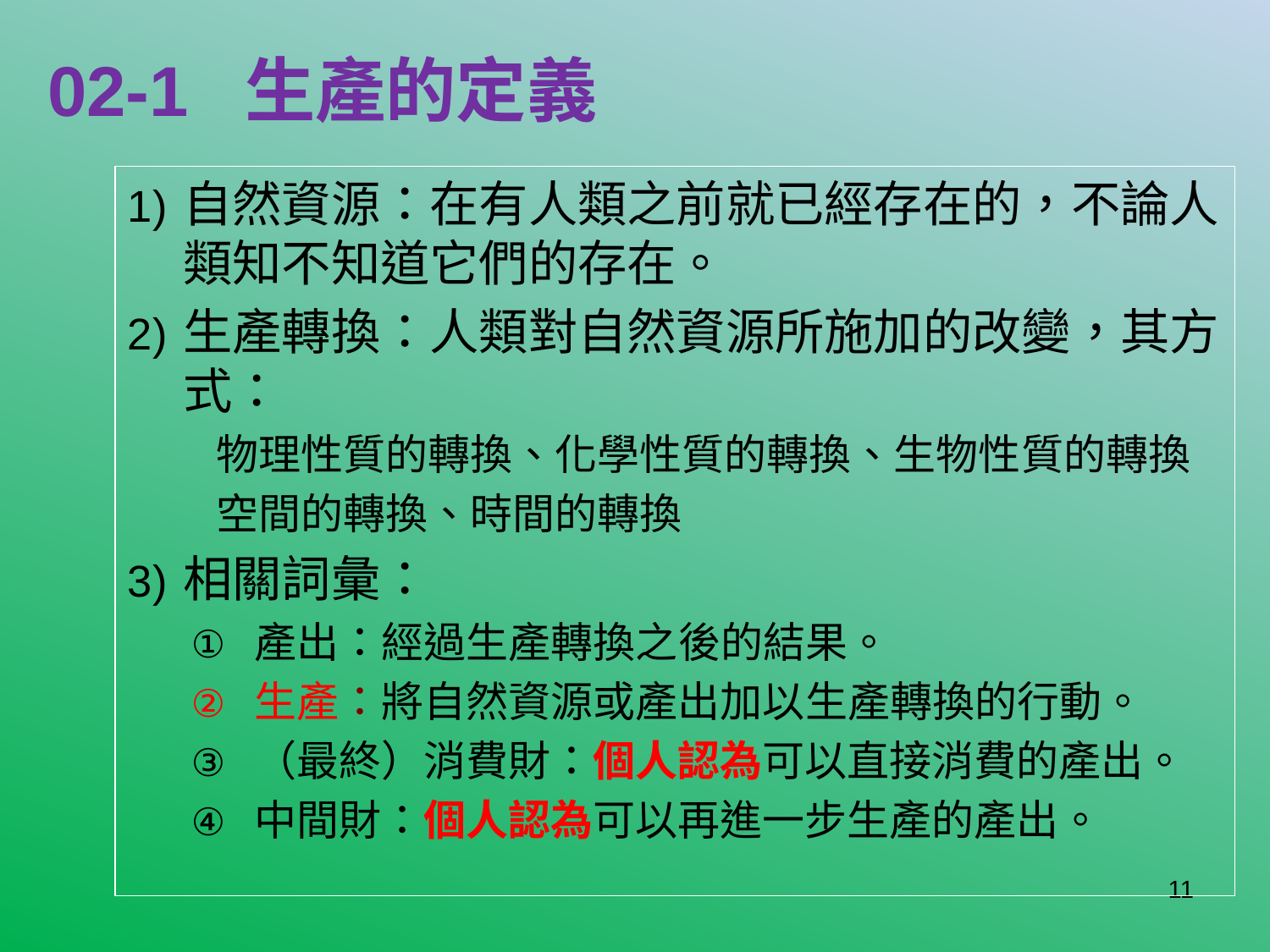

# 02-1  生產的定義
自然資源：在有人類之前就已經存在的，不論人類知不知道它們的存在。
生產轉換：人類對自然資源所施加的改變，其方式：
物理性質的轉換、化學性質的轉換、生物性質的轉換
空間的轉換、時間的轉換
相關詞彙：
產出：經過生產轉換之後的結果。
生產：將自然資源或產出加以生產轉換的行動。
（最終）消費財：個人認為可以直接消費的產出。
中間財：個人認為可以再進一步生產的產出。
11